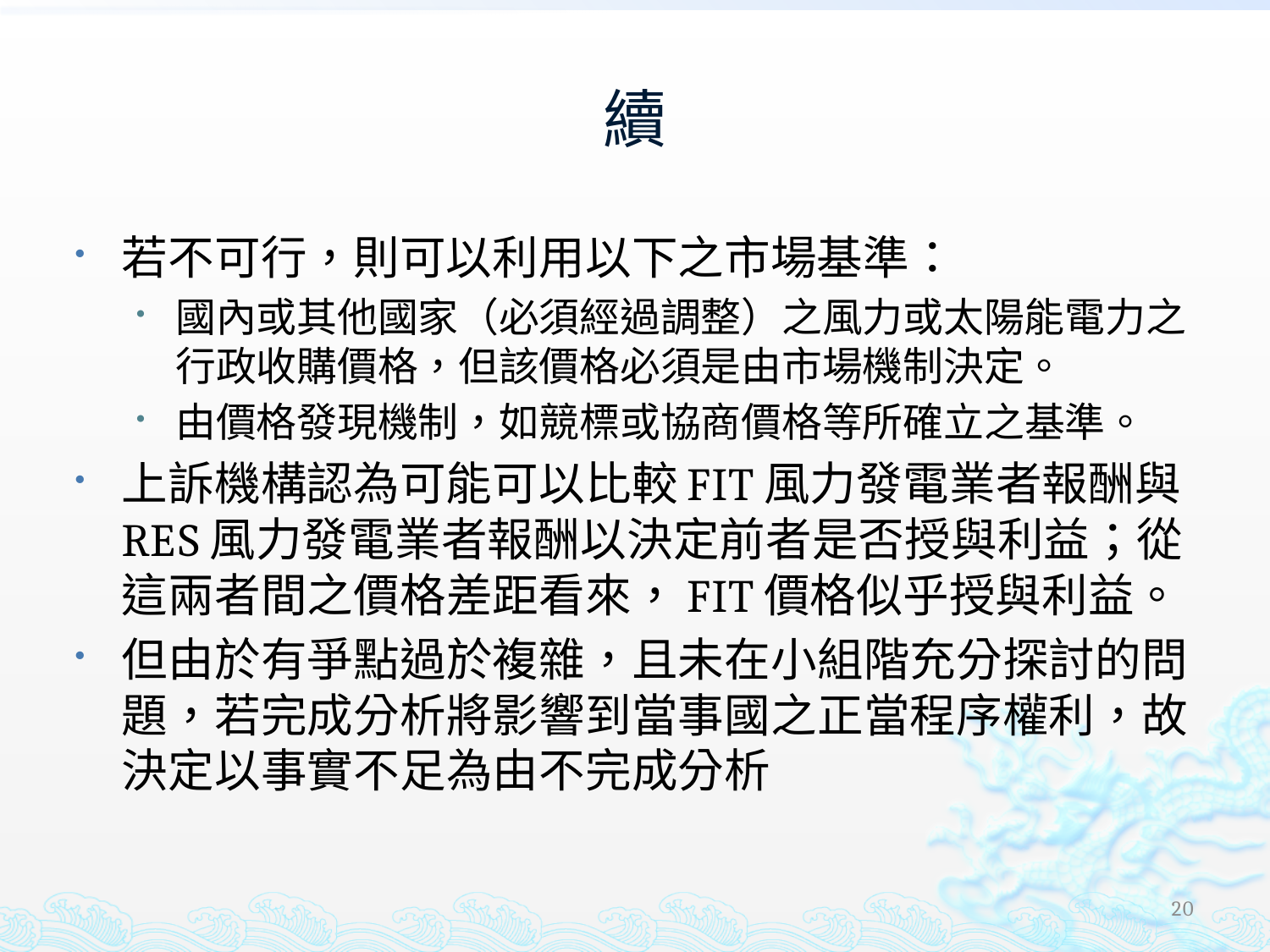

# 續
若不可行，則可以利用以下之市場基準：
國內或其他國家（必須經過調整）之風力或太陽能電力之行政收購價格，但該價格必須是由市場機制決定。
由價格發現機制，如競標或協商價格等所確立之基準。
上訴機構認為可能可以比較FIT風力發電業者報酬與RES風力發電業者報酬以決定前者是否授與利益；從這兩者間之價格差距看來，FIT價格似乎授與利益。
但由於有爭點過於複雜，且未在小組階充分探討的問題，若完成分析將影響到當事國之正當程序權利，故決定以事實不足為由不完成分析

20